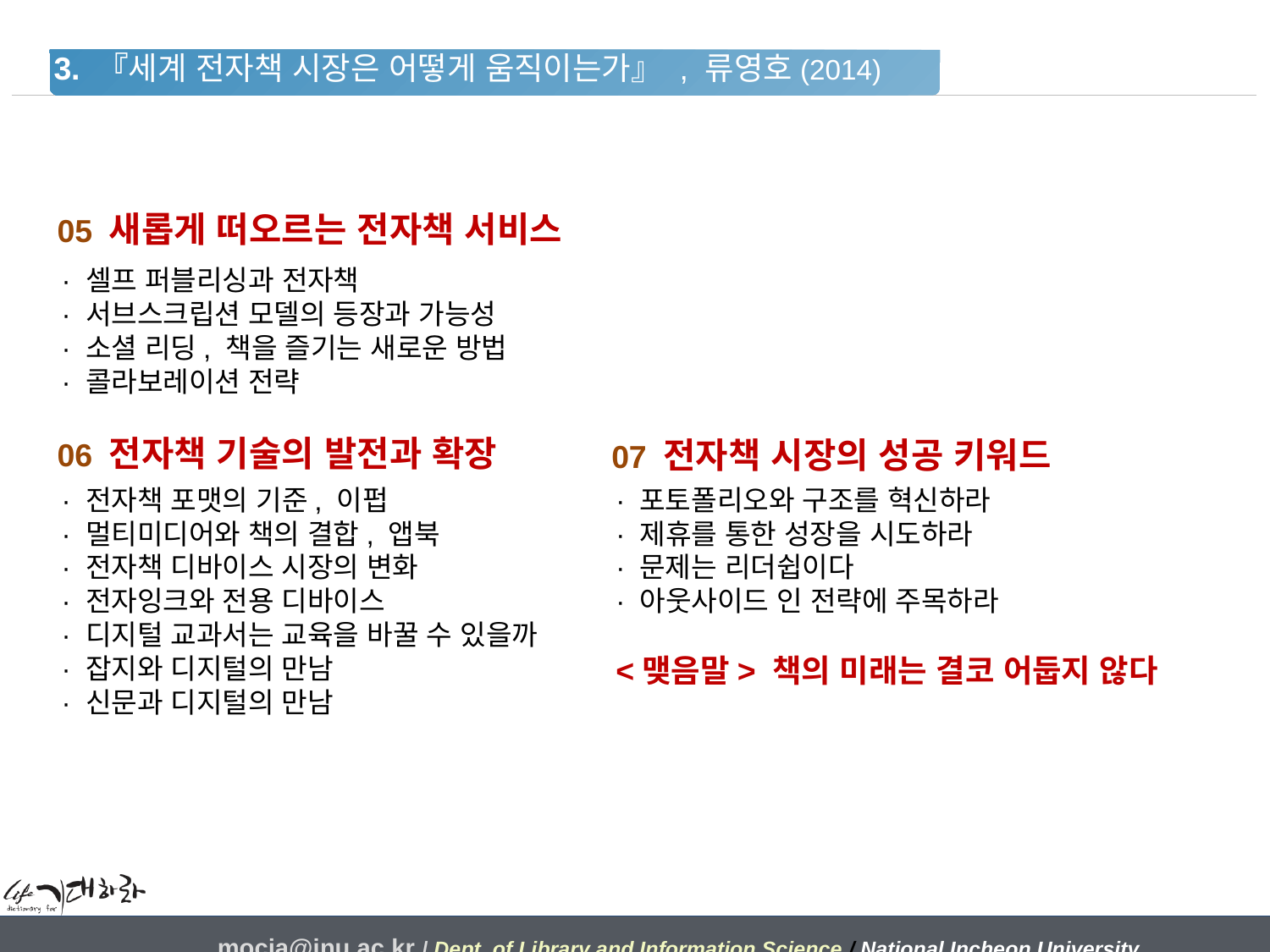

3. 『세계 전자책 시장은 어떻게 움직이는가』 , 류영호(2014)

05 새롭게 떠오르는 전자책 서비스
· 셀프 퍼블리싱과 전자책
· 서브스크립션 모델의 등장과 가능성
· 소셜 리딩, 책을 즐기는 새로운 방법
· 콜라보레이션 전략
06 전자책 기술의 발전과 확장
07 전자책 시장의 성공 키워드
· 전자책 포맷의 기준, 이펍
· 멀티미디어와 책의 결합, 앱북
· 전자책 디바이스 시장의 변화
· 전자잉크와 전용 디바이스
· 디지털 교과서는 교육을 바꿀 수 있을까
· 잡지와 디지털의 만남
· 신문과 디지털의 만남
· 포토폴리오와 구조를 혁신하라
· 제휴를 통한 성장을 시도하라
· 문제는 리더쉽이다
· 아웃사이드 인 전략에 주목하라

<맺음말> 책의 미래는 결코 어둡지 않다

mocja@inu.ac.kr / Dept. of Library and Information Science / National Incheon University